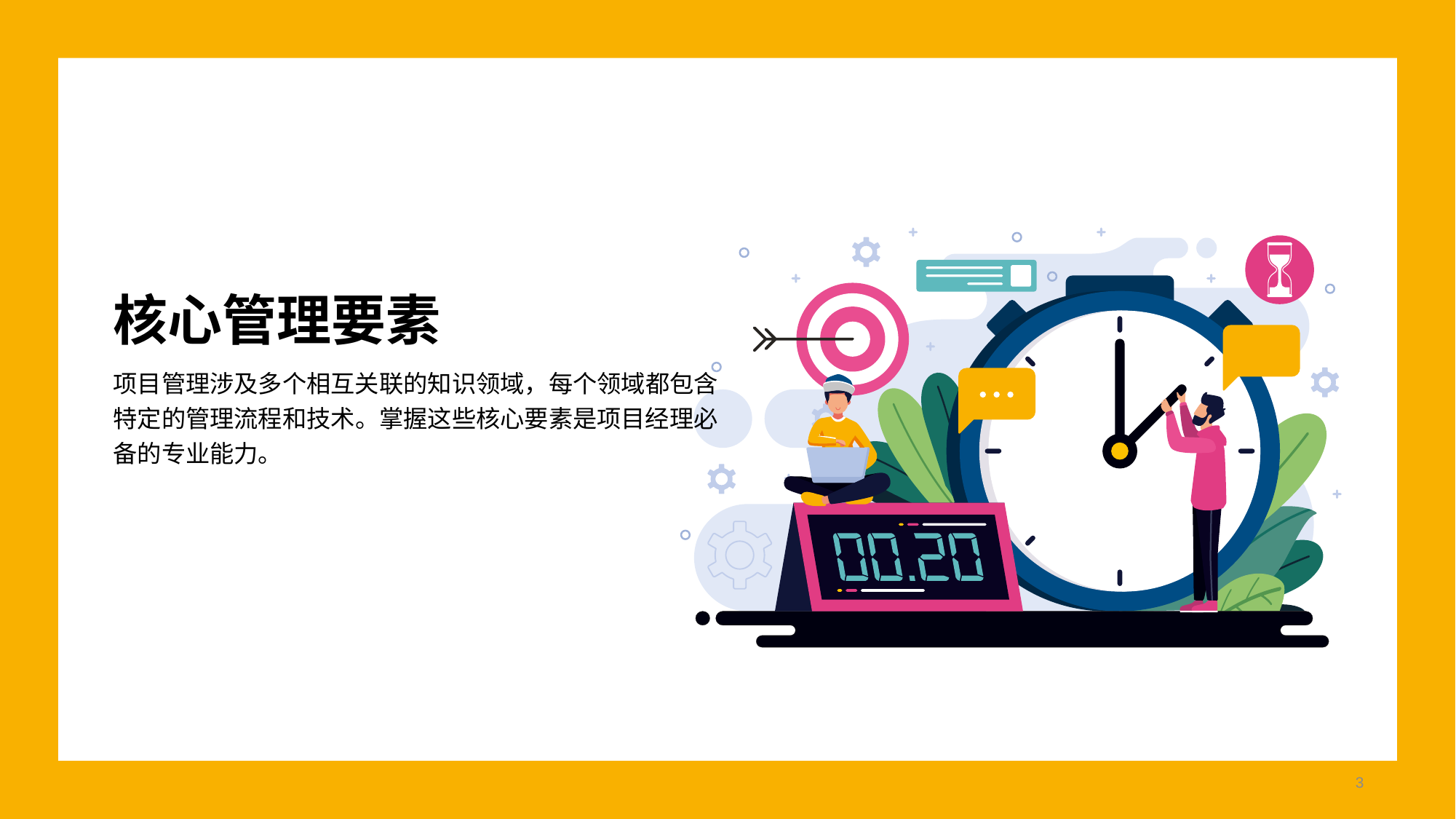

核心管理要素
项目管理涉及多个相互关联的知识领域，每个领域都包含特定的管理流程和技术。掌握这些核心要素是项目经理必备的专业能力。
3